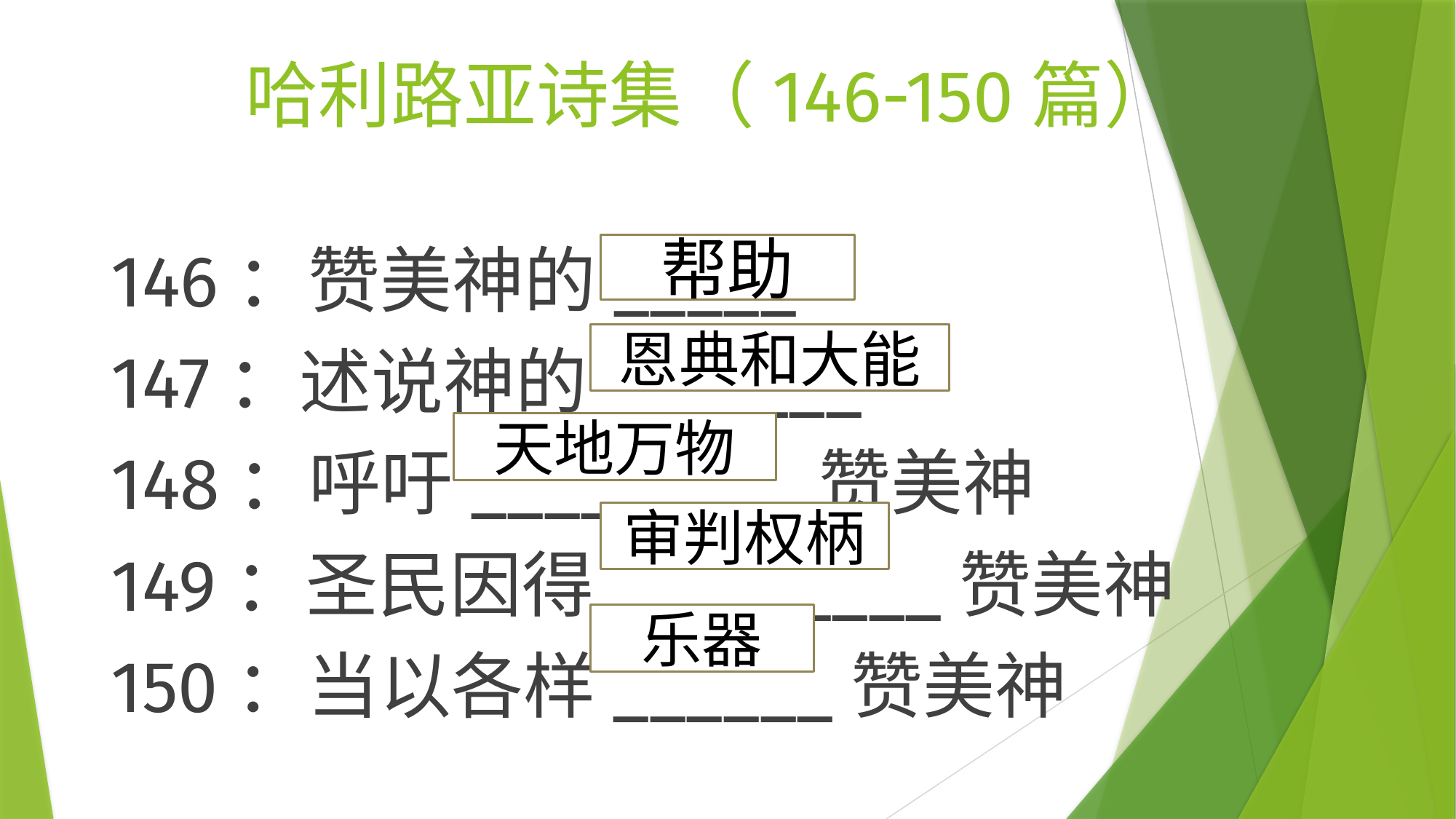

# 哈利路亚诗集（146-150篇）

146：赞美神的_____
147：述说神的_______
148：呼吁_________赞美神
149：圣民因得_________赞美神
150：当以各样______赞美神
帮助
恩典和大能
天地万物
审判权柄
乐器